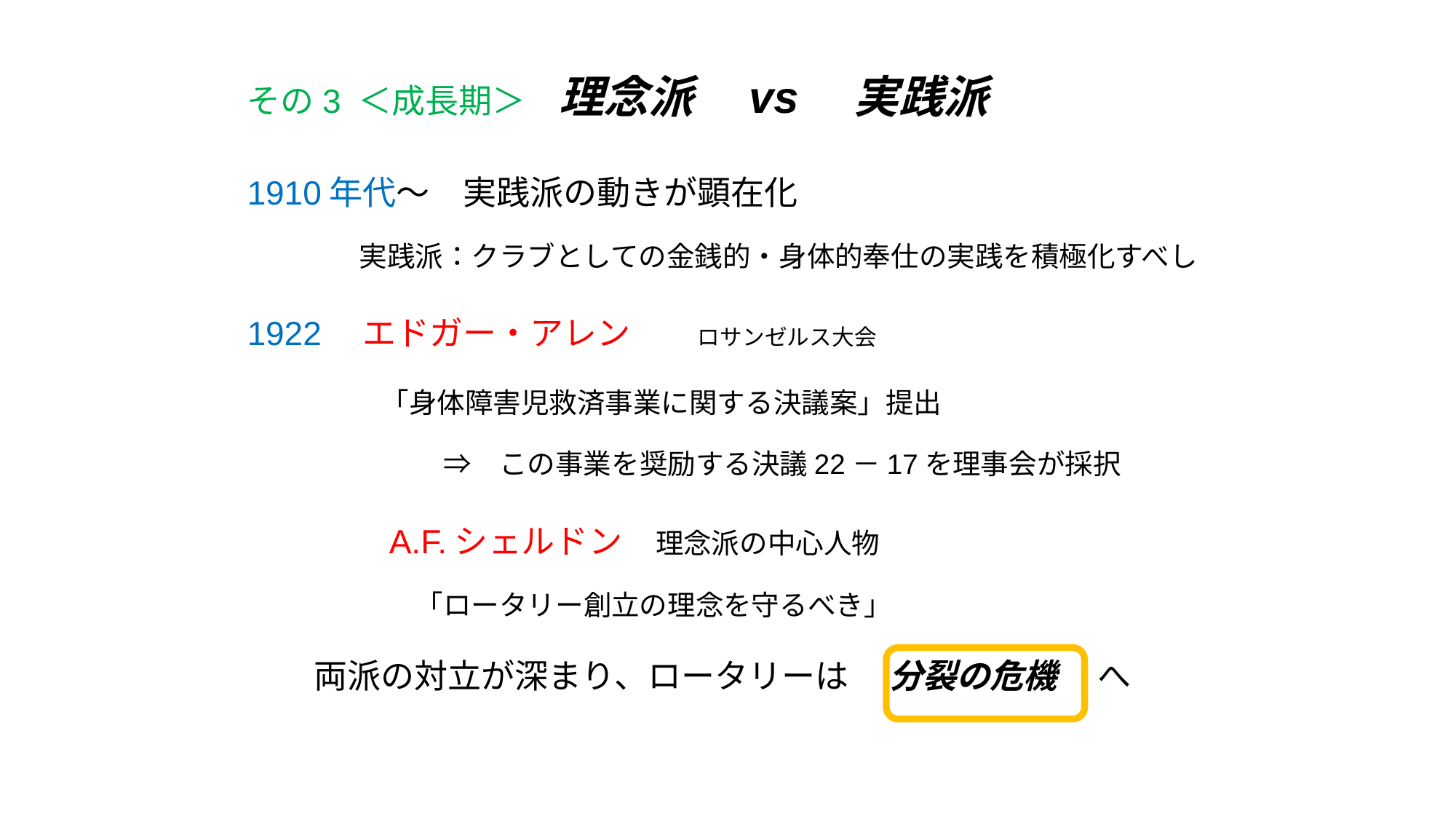

# その3 ＜成長期＞　理念派　vs　実践派
1910年代～　実践派の動きが顕在化

　　　　実践派：クラブとしての金銭的・身体的奉仕の実践を積極化すべし

1922　エドガー・アレン　　ロサンゼルス大会

　　　　「身体障害児救済事業に関する決議案」提出

　　　　　　　⇒　この事業を奨励する決議22－17を理事会が採択

　　　　A.F.シェルドン　理念派の中心人物

　　　　　　「ロータリー創立の理念を守るべき」

　　両派の対立が深まり、ロータリーは 　分裂の危機 　へ